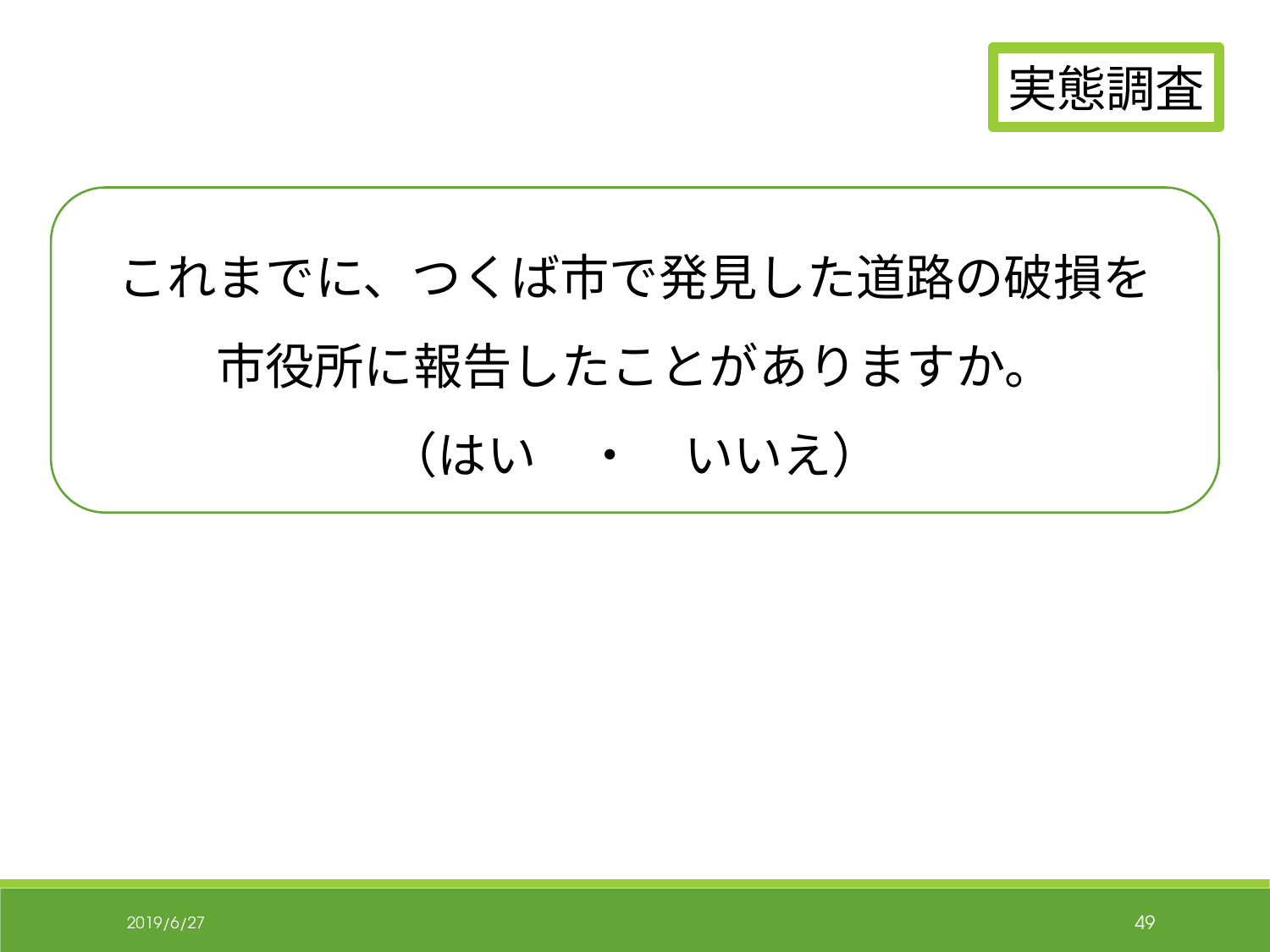

### Chart: 破損を発見した経験

| Category |
|---|
実態調査
これまでに、つくば市で発見した道路の破損を
市役所に報告したことがありますか。
（はい　・　いいえ）
2019/6/27
49